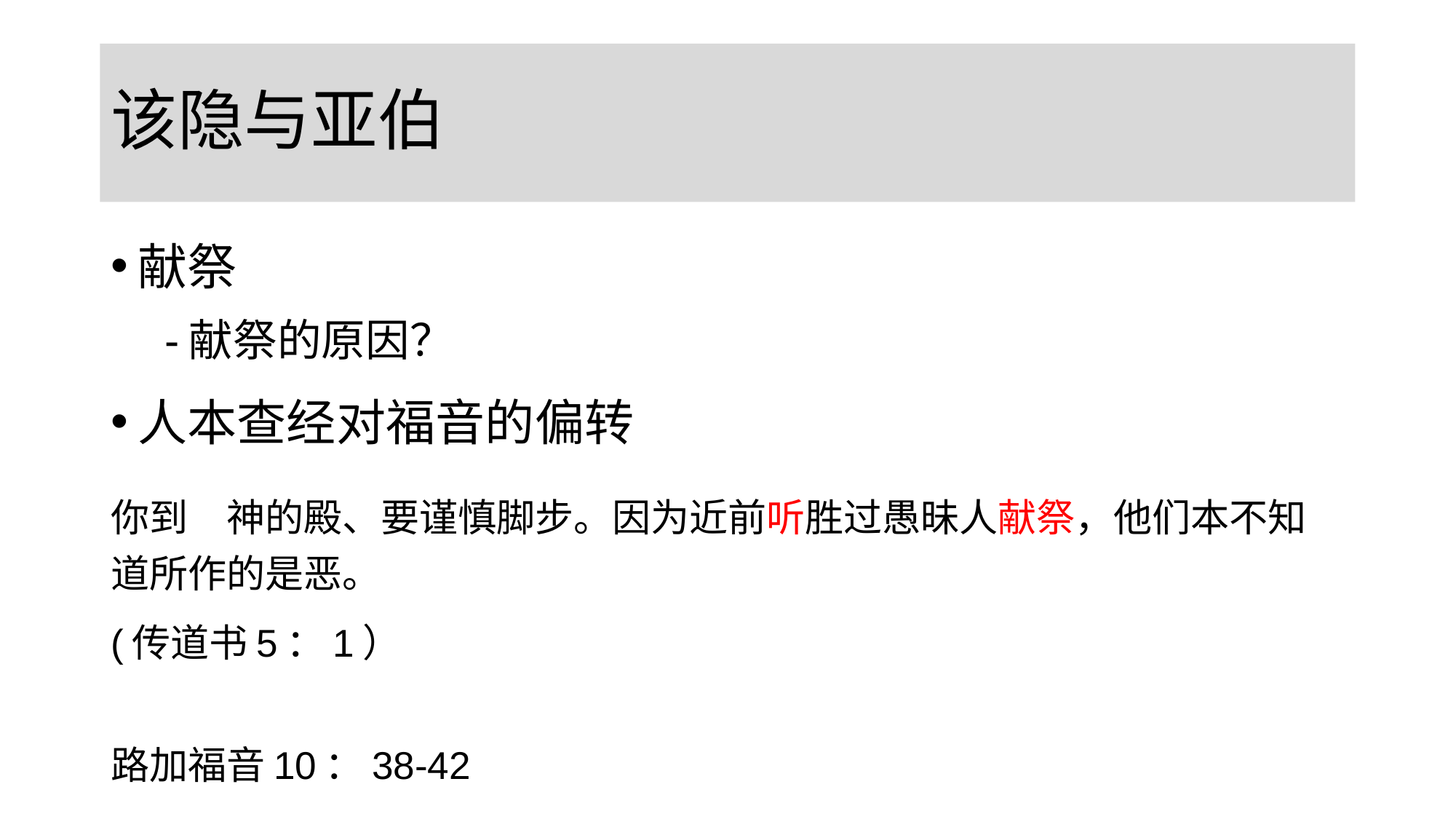

# 该隐与亚伯
献祭
-献祭的原因？
人本查经对福音的偏转

你到　神的殿、要谨慎脚步。因为近前听胜过愚昧人献祭，他们本不知道所作的是恶。
(传道书5：1）

路加福音10：38-42